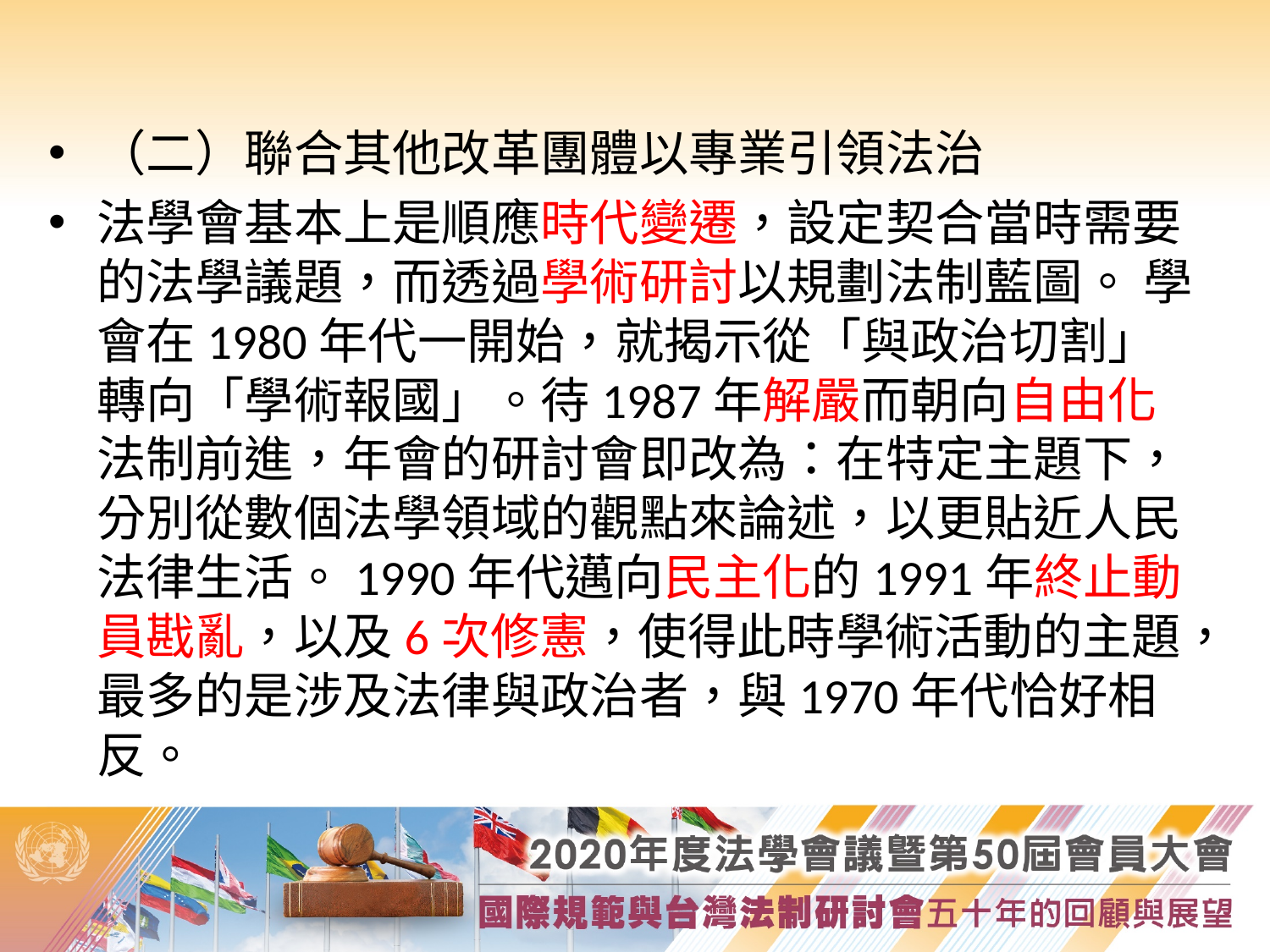

#
（二）聯合其他改革團體以專業引領法治
法學會基本上是順應時代變遷，設定契合當時需要的法學議題，而透過學術研討以規劃法制藍圖。 學會在1980年代一開始，就揭示從「與政治切割」轉向「學術報國」。待1987年解嚴而朝向自由化法制前進，年會的研討會即改為：在特定主題下，分別從數個法學領域的觀點來論述，以更貼近人民法律生活。1990年代邁向民主化的1991年終止動員戡亂，以及6次修憲，使得此時學術活動的主題，最多的是涉及法律與政治者，與1970年代恰好相反。